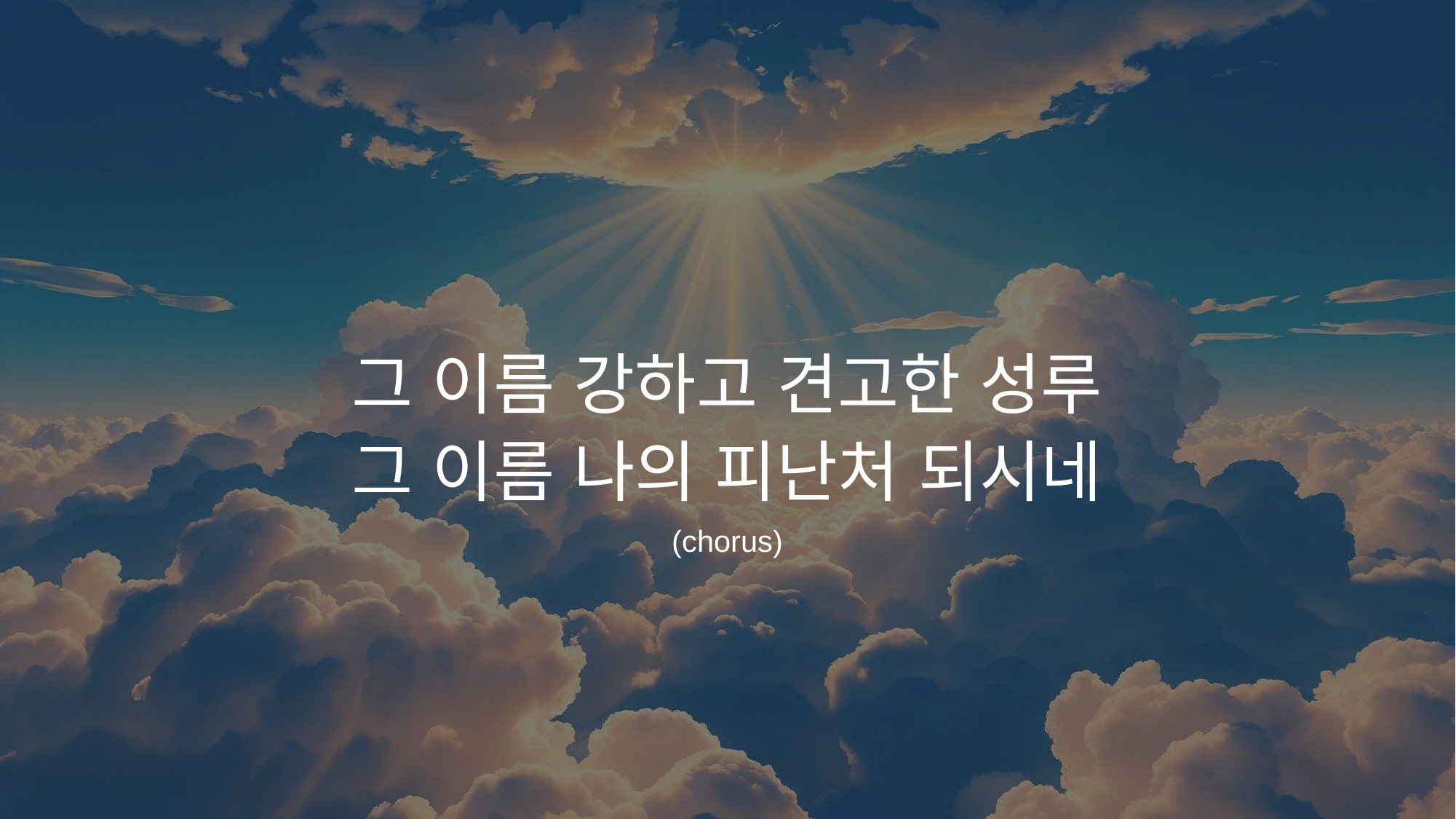

그 이름 강하고 견고한 성루
그 이름 나의 피난처 되시네
(chorus)